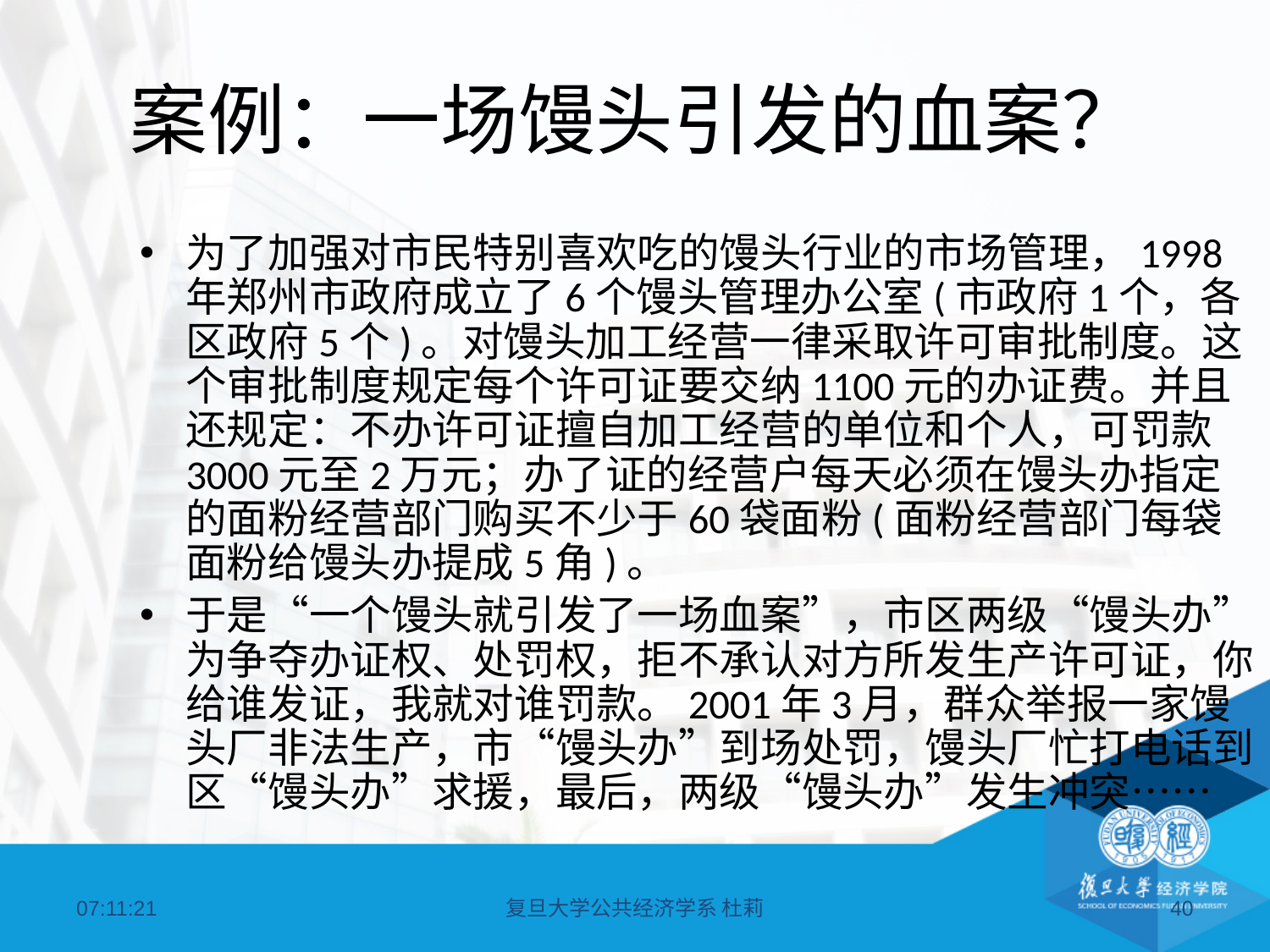

# 案例：一场馒头引发的血案？
为了加强对市民特别喜欢吃的馒头行业的市场管理，1998年郑州市政府成立了6个馒头管理办公室(市政府1个，各区政府5个)。对馒头加工经营一律采取许可审批制度。这个审批制度规定每个许可证要交纳1100元的办证费。并且还规定：不办许可证擅自加工经营的单位和个人，可罚款3000元至2万元；办了证的经营户每天必须在馒头办指定的面粉经营部门购买不少于60袋面粉(面粉经营部门每袋面粉给馒头办提成5角)。
于是“一个馒头就引发了一场血案”，市区两级“馒头办”为争夺办证权、处罚权，拒不承认对方所发生产许可证，你给谁发证，我就对谁罚款。2001年3月，群众举报一家馒头厂非法生产，市“馒头办”到场处罚，馒头厂忙打电话到区“馒头办”求援，最后，两级“馒头办”发生冲突……
07:11:21
复旦大学公共经济学系 杜莉
40